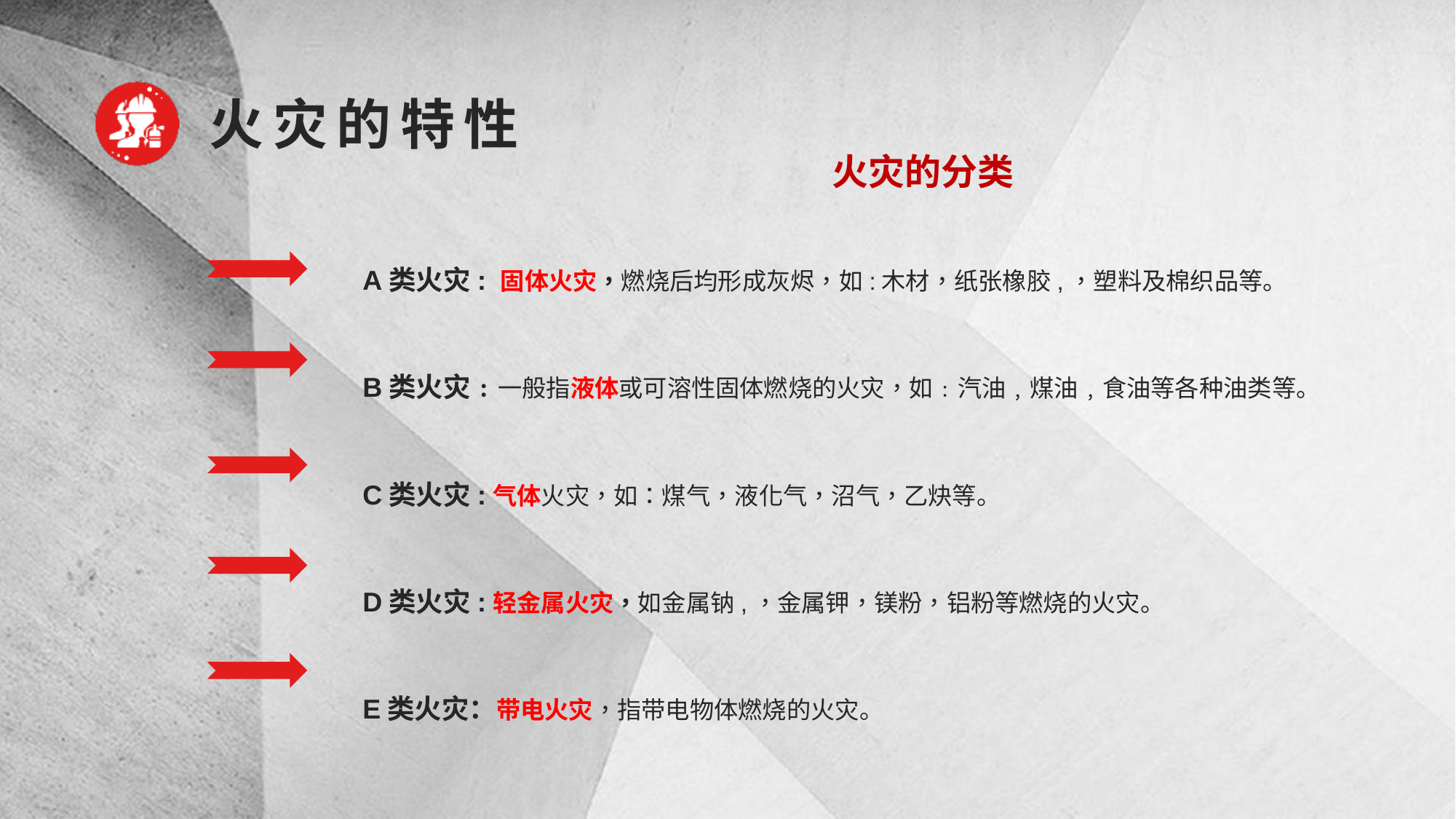

火灾的分类
A类火灾: 固体火灾，燃烧后均形成灰烬，如:木材，纸张橡胶,，塑料及棉织品等。
B类火灾﹕一般指液体或可溶性固体燃烧的火灾，如﹕汽油﹐煤油﹐食油等各种油类等。
C类火灾:气体火灾，如：煤气，液化气，沼气，乙炔等。
D类火灾:轻金属火灾，如金属钠,，金属钾，镁粉，铝粉等燃烧的火灾。
E类火灾：带电火灾，指带电物体燃烧的火灾。